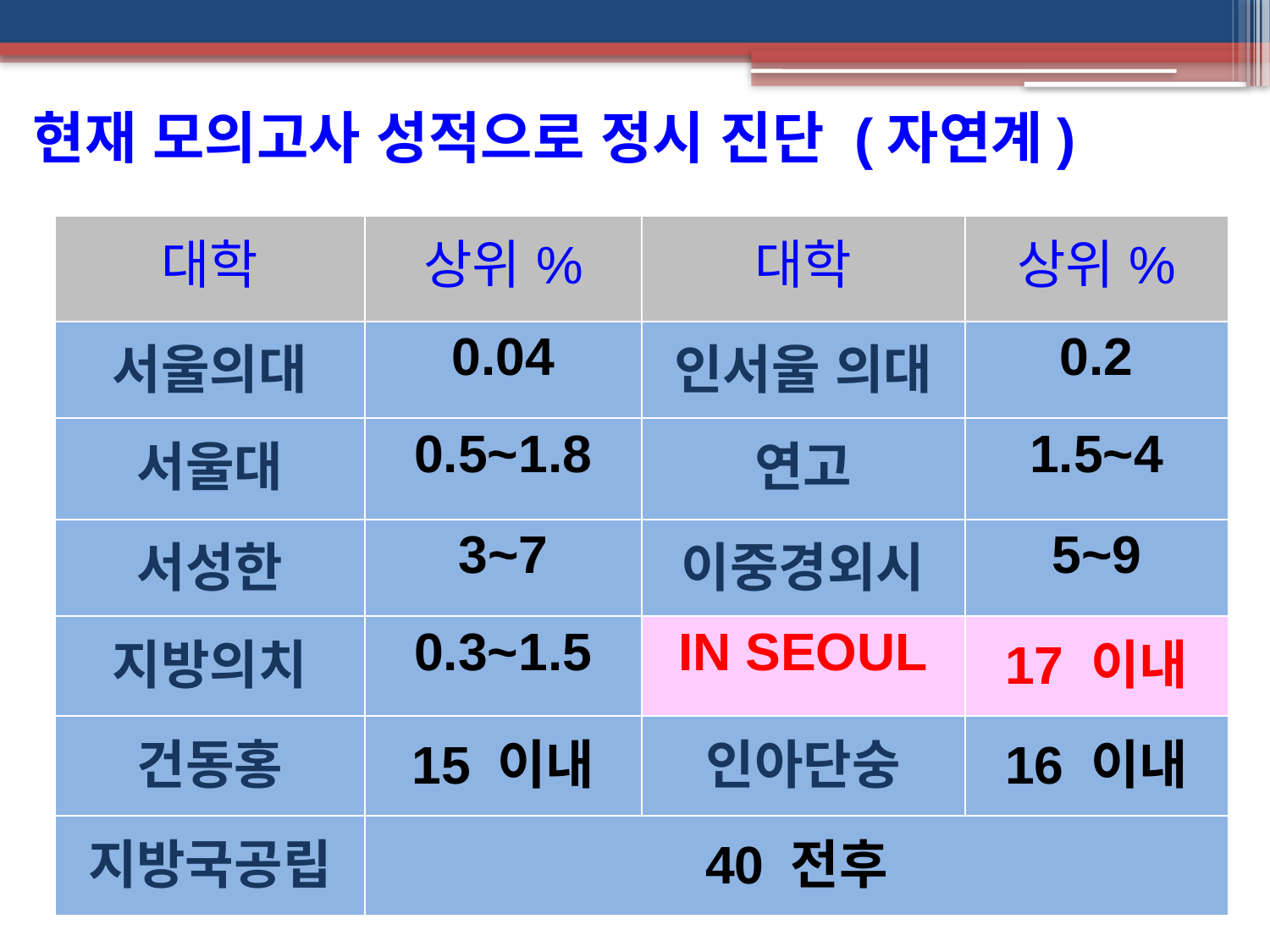

현재 모의고사 성적으로 정시 진단 (자연계)
| 대학 | 상위% | 대학 | 상위% |
| --- | --- | --- | --- |
| 서울의대 | 0.04 | 인서울 의대 | 0.2 |
| 서울대 | 0.5~1.8 | 연고 | 1.5~4 |
| 서성한 | 3~7 | 이중경외시 | 5~9 |
| 지방의치 | 0.3~1.5 | IN SEOUL | 17 이내 |
| 건동홍 | 15 이내 | 인아단숭 | 16 이내 |
| 지방국공립 | 40 전후 |  |  |